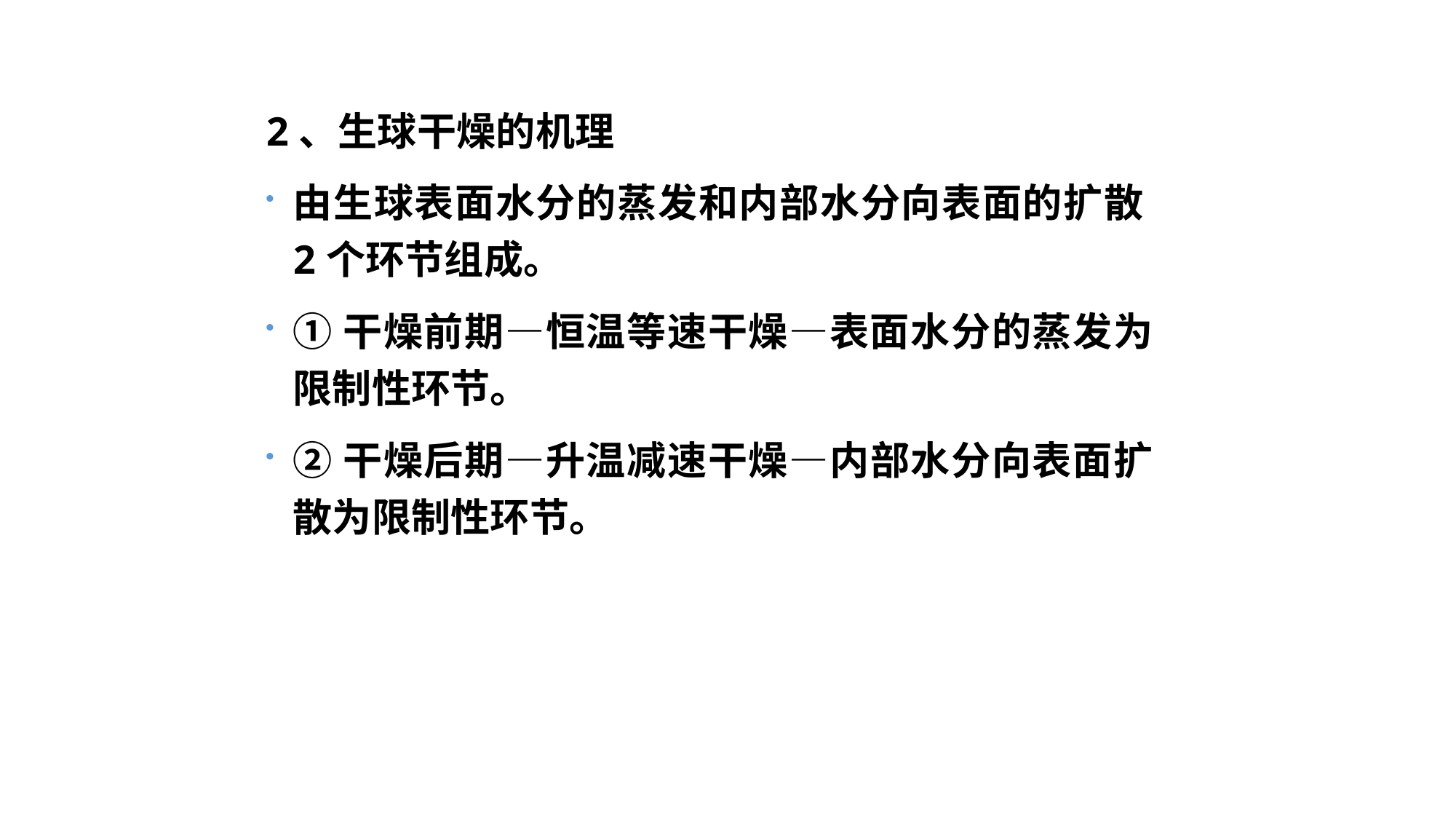

2、生球干燥的机理
由生球表面水分的蒸发和内部水分向表面的扩散2个环节组成。
①干燥前期—恒温等速干燥—表面水分的蒸发为限制性环节。
②干燥后期—升温减速干燥—内部水分向表面扩散为限制性环节。
30